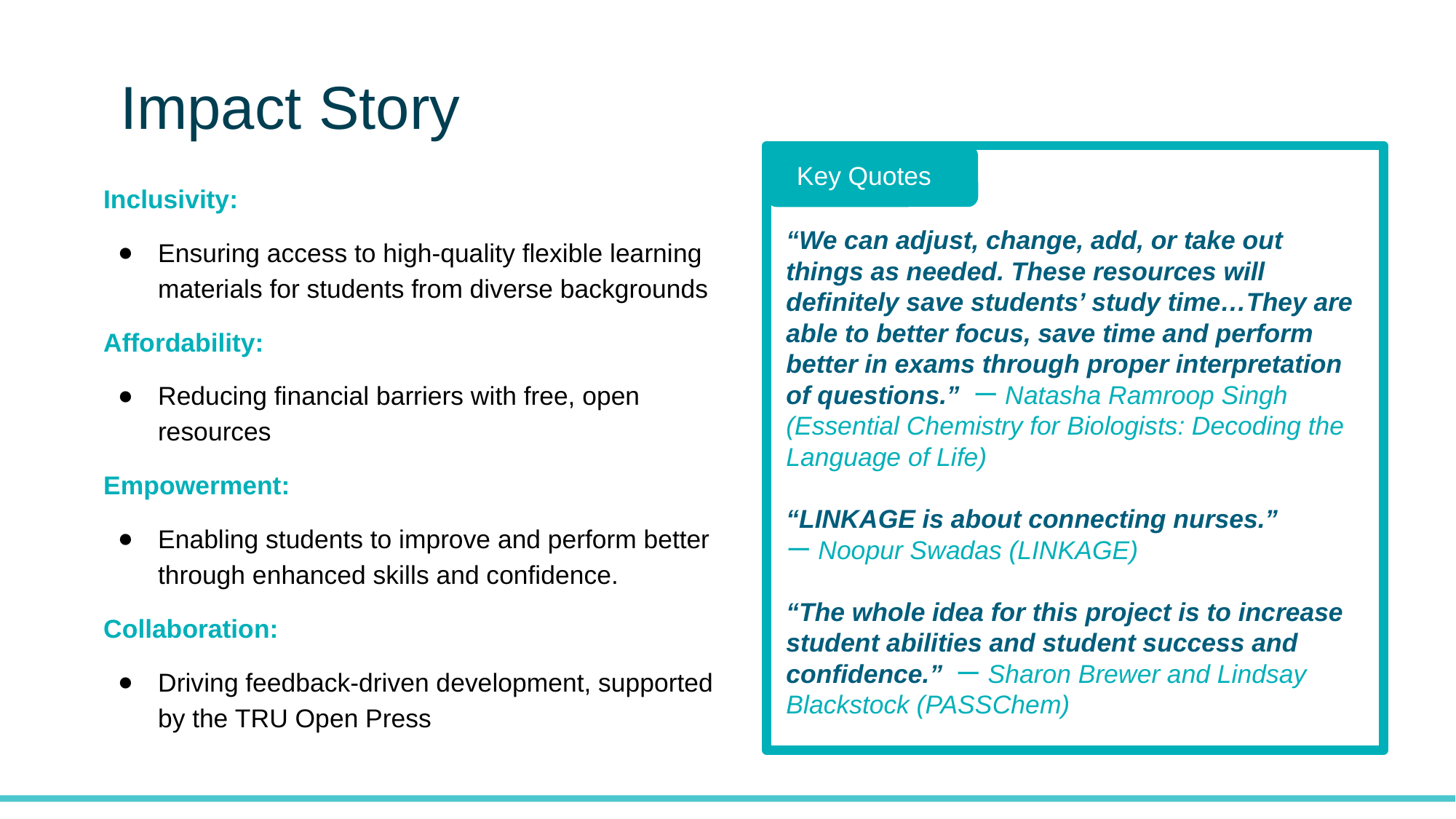

# Impact Story

Key Quotes
Inclusivity:
Ensuring access to high-quality flexible learning materials for students from diverse backgrounds
Affordability:
Reducing financial barriers with free, open resources
Empowerment:
Enabling students to improve and perform better through enhanced skills and confidence.
Collaboration:
Driving feedback-driven development, supported by the TRU Open Press
“We can adjust, change, add, or take out things as needed. These resources will definitely save students’ study time…They are able to better focus, save time and perform better in exams through proper interpretation of questions.” ーNatasha Ramroop Singh (Essential Chemistry for Biologists: Decoding the Language of Life)

“LINKAGE is about connecting nurses.”
ーNoopur Swadas (LINKAGE)

“The whole idea for this project is to increase student abilities and student success and confidence.” ーSharon Brewer and Lindsay Blackstock (PASSChem)